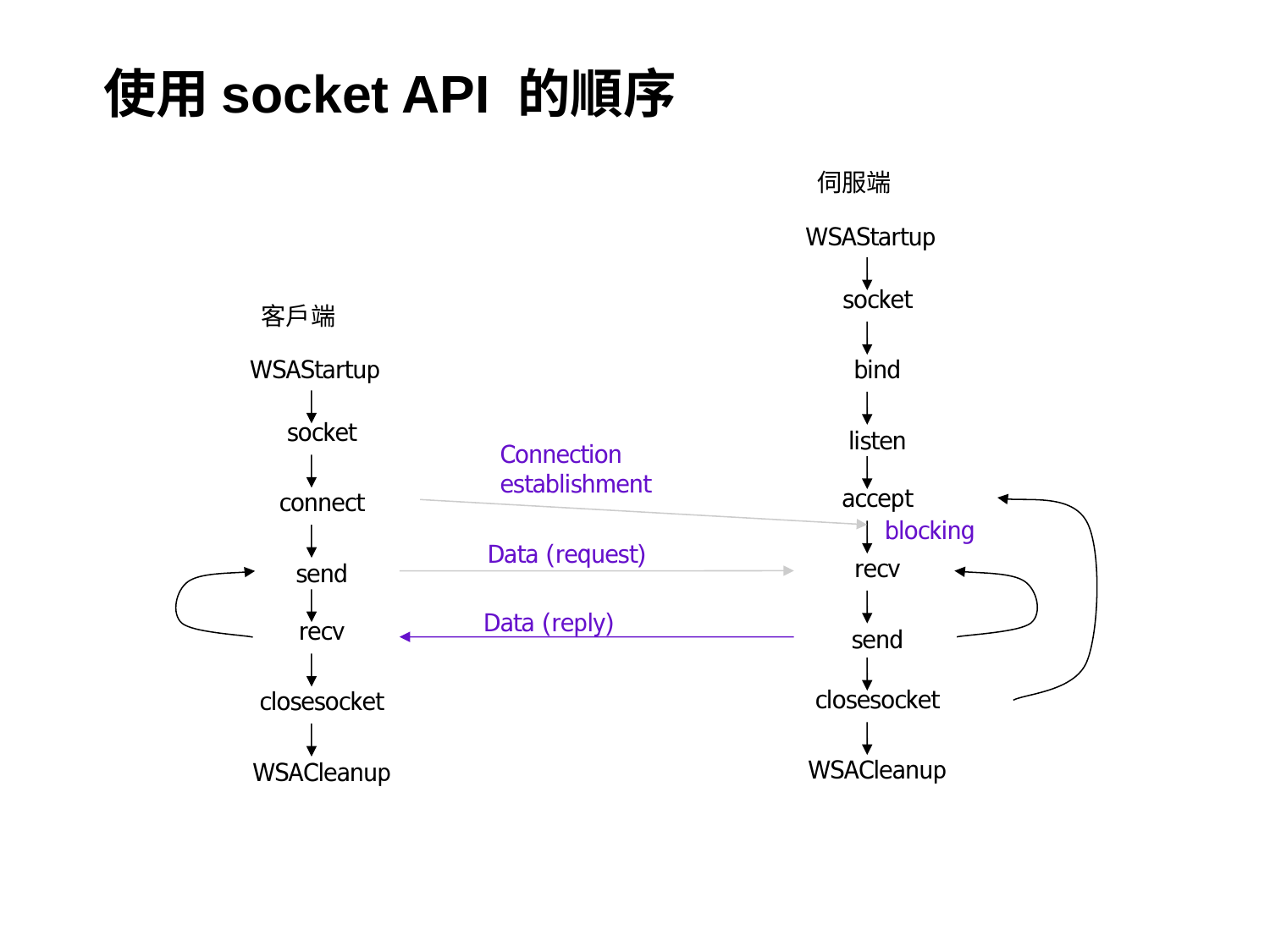

# 使用socket API 的順序
伺服端
WSAStartup

socket
客戶端

WSAStartup
bind

socket
listen
Connection
establishment

accept
connect

blocking

Data (request)
recv
send

Data (reply)
recv
send

closesocket
closesocket

WSACleanup
WSACleanup